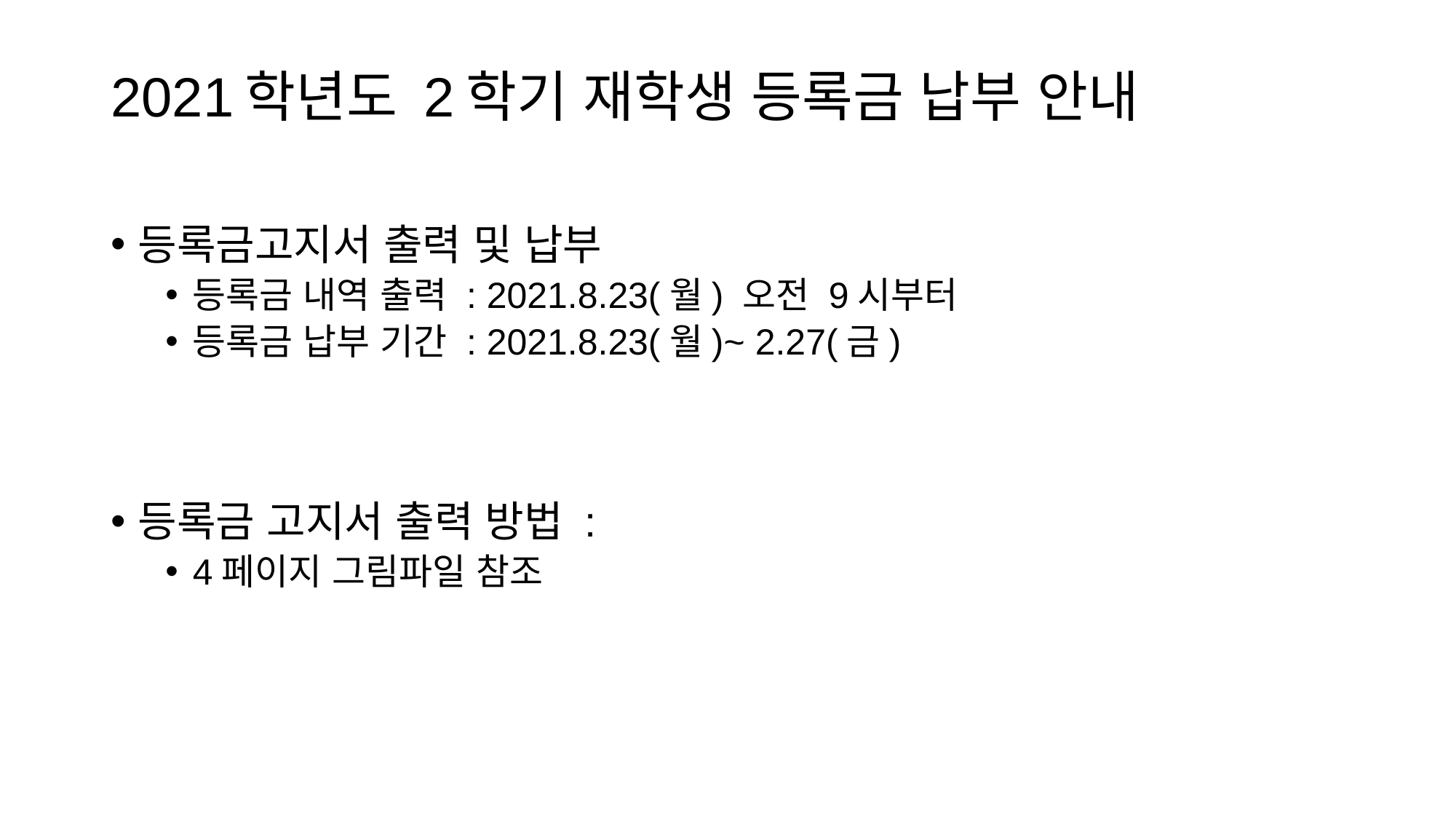

# 2021학년도 2학기 재학생 등록금 납부 안내
등록금고지서 출력 및 납부
등록금 내역 출력 : 2021.8.23(월) 오전 9시부터
등록금 납부 기간 : 2021.8.23(월)~ 2.27(금)

등록금 고지서 출력 방법 :
4페이지 그림파일 참조